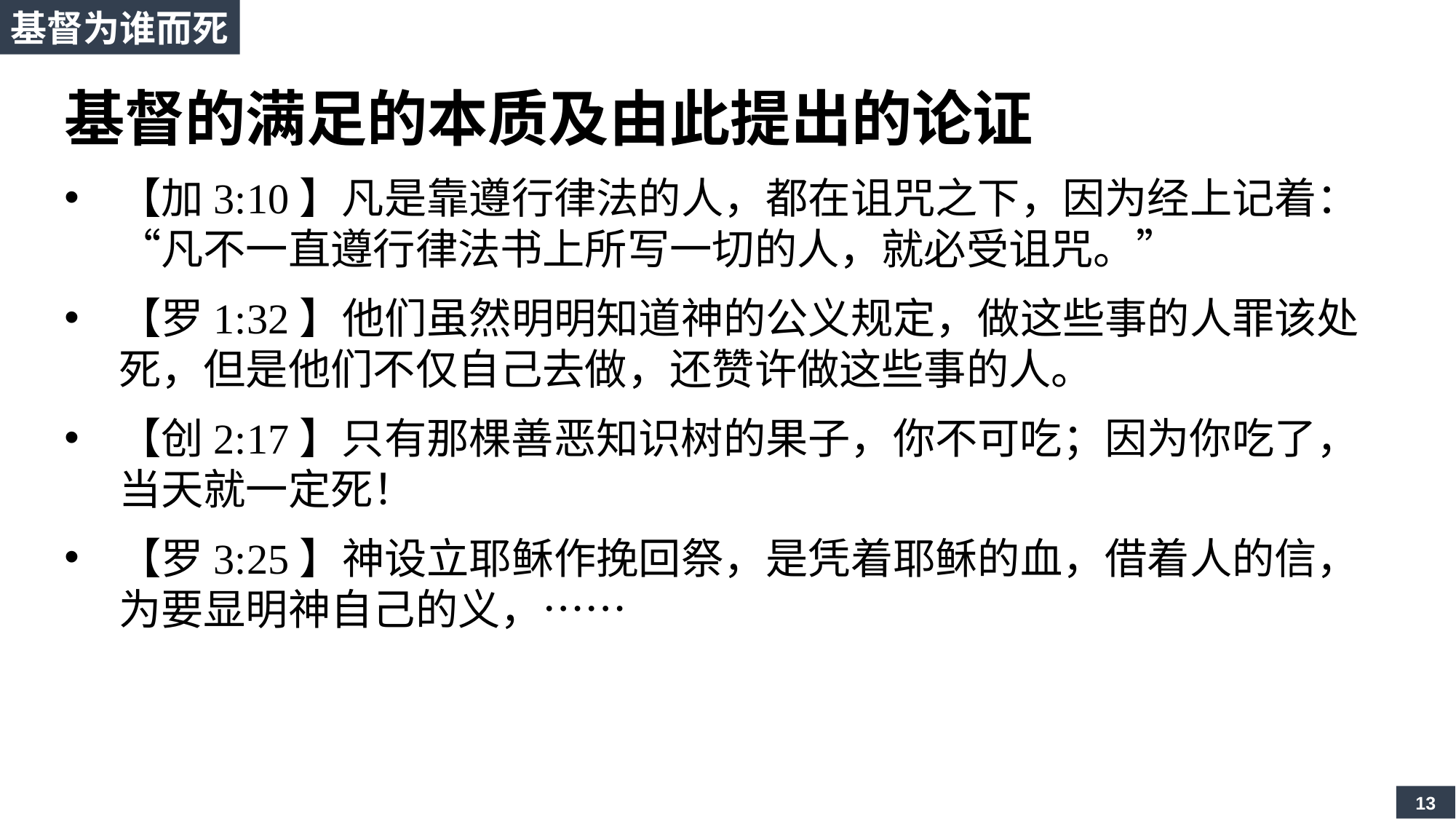

基督为谁而死
基督的满足的本质及由此提出的论证
【加3:10】凡是靠遵行律法的人，都在诅咒之下，因为经上记着：“凡不一直遵行律法书上所写一切的人，就必受诅咒。”
【罗1:32】他们虽然明明知道神的公义规定，做这些事的人罪该处死，但是他们不仅自己去做，还赞许做这些事的人。
【创2:17】只有那棵善恶知识树的果子，你不可吃；因为你吃了，当天就一定死！
【罗3:25】神设立耶稣作挽回祭，是凭着耶稣的血，借着人的信，为要显明神自己的义，……
13